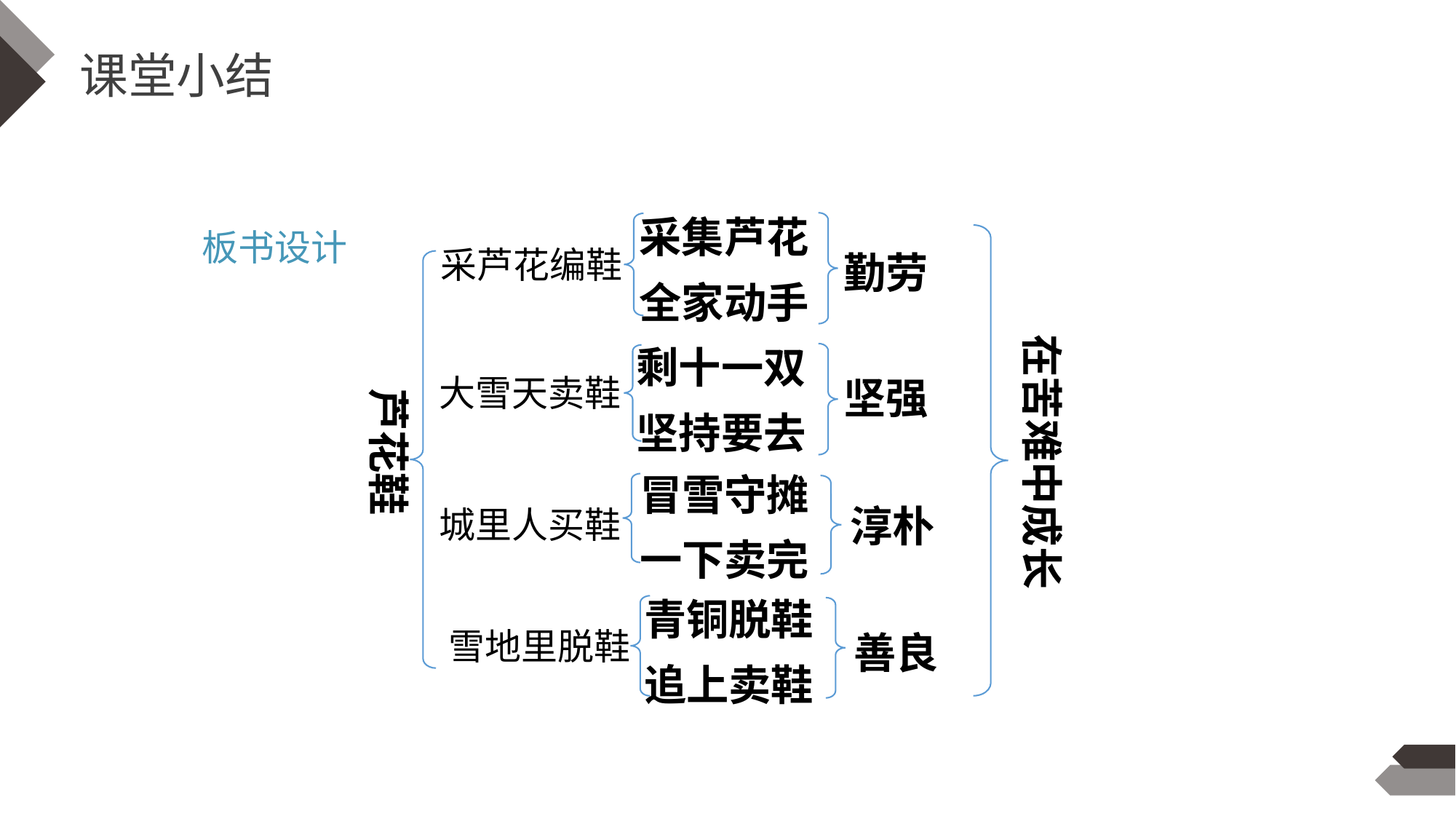

课堂小结
采集芦花
全家动手

板书设计

采芦花编鞋
勤劳

在苦难中成长
剩十一双
坚持要去

大雪天卖鞋
坚强
芦花鞋
冒雪守摊
一下卖完

淳朴
城里人买鞋
青铜脱鞋
追上卖鞋

雪地里脱鞋
善良